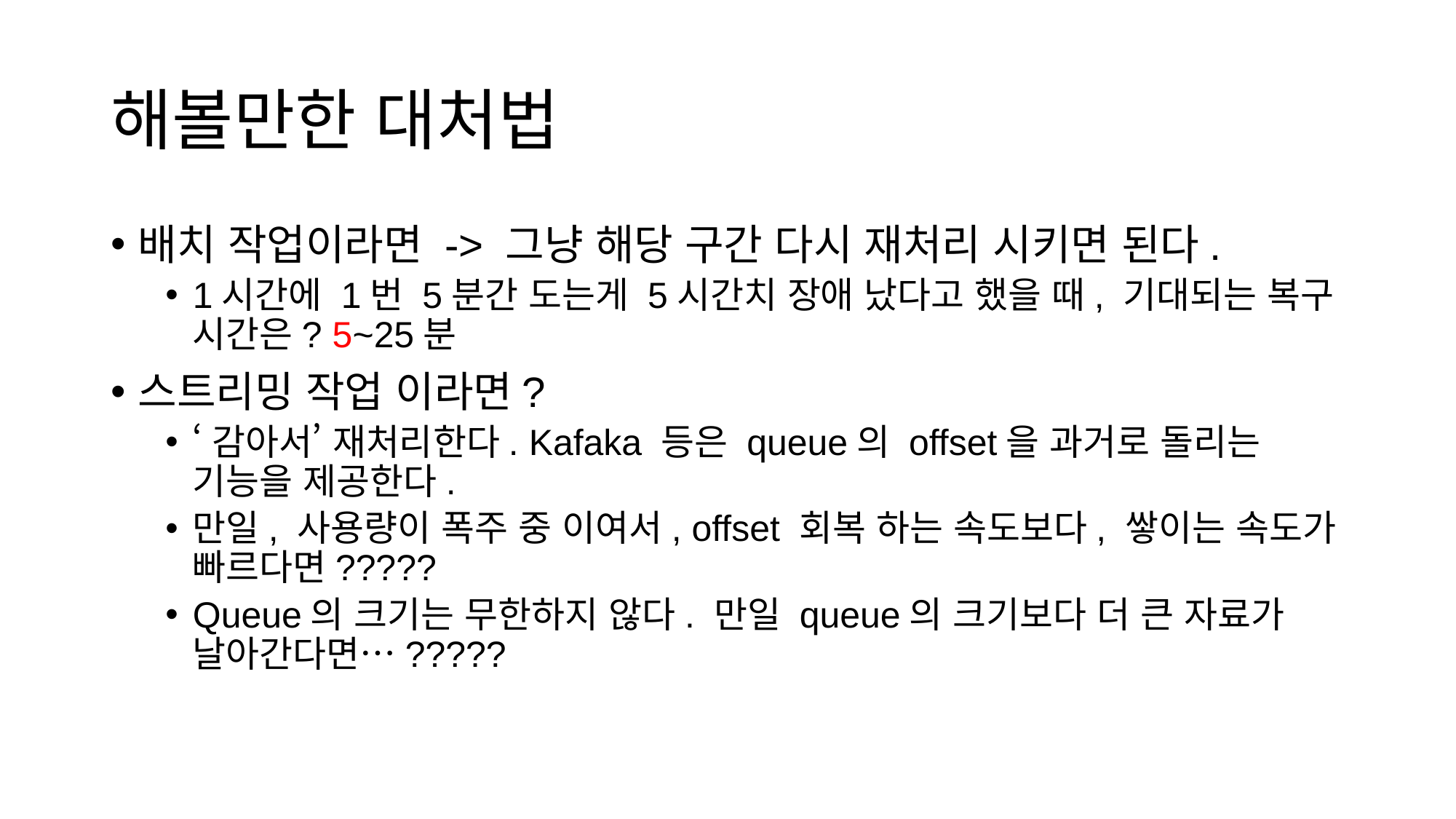

# 해볼만한 대처법
배치 작업이라면 -> 그냥 해당 구간 다시 재처리 시키면 된다.
1시간에 1번 5분간 도는게 5시간치 장애 났다고 했을 때, 기대되는 복구 시간은? 5~25분
스트리밍 작업 이라면?
‘감아서’ 재처리한다. Kafaka 등은 queue의 offset을 과거로 돌리는 기능을 제공한다.
만일, 사용량이 폭주 중 이여서, offset 회복 하는 속도보다, 쌓이는 속도가 빠르다면?????
Queue의 크기는 무한하지 않다. 만일 queue의 크기보다 더 큰 자료가 날아간다면…?????